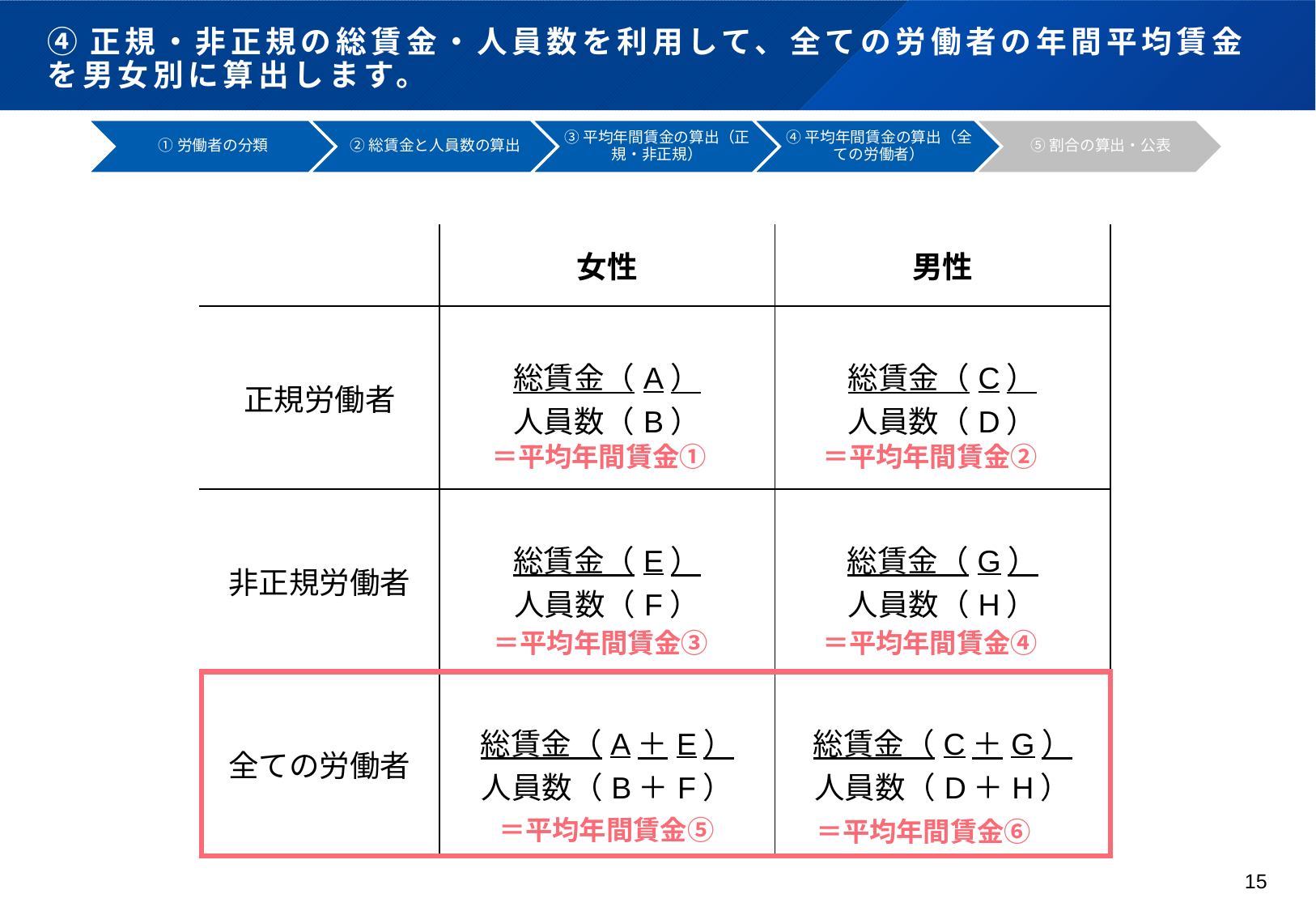

# ④正規・非正規の総賃金・人員数を利用して、全ての労働者の年間平均賃金を男女別に算出します。
①労働者の分類
②総賃金と人員数の算出
③平均年間賃金の算出（正規・非正規）
④平均年間賃金の算出（全ての労働者）
⑤割合の算出・公表
|  | 女性 | 男性 |
| --- | --- | --- |
| 正規労働者 | 総賃金（A） 人員数（B） | 総賃金（C） 人員数（D） |
| 非正規労働者 | 総賃金（E） 人員数（F） | 総賃金（G） 人員数（H） |
| 全ての労働者 | 総賃金（A＋E） 人員数（B＋F） | 総賃金（C＋G） 人員数（D＋H） |
＝平均年間賃金①
＝平均年間賃金②
＝平均年間賃金③
＝平均年間賃金④

＝平均年間賃金⑤
＝平均年間賃金⑥
15